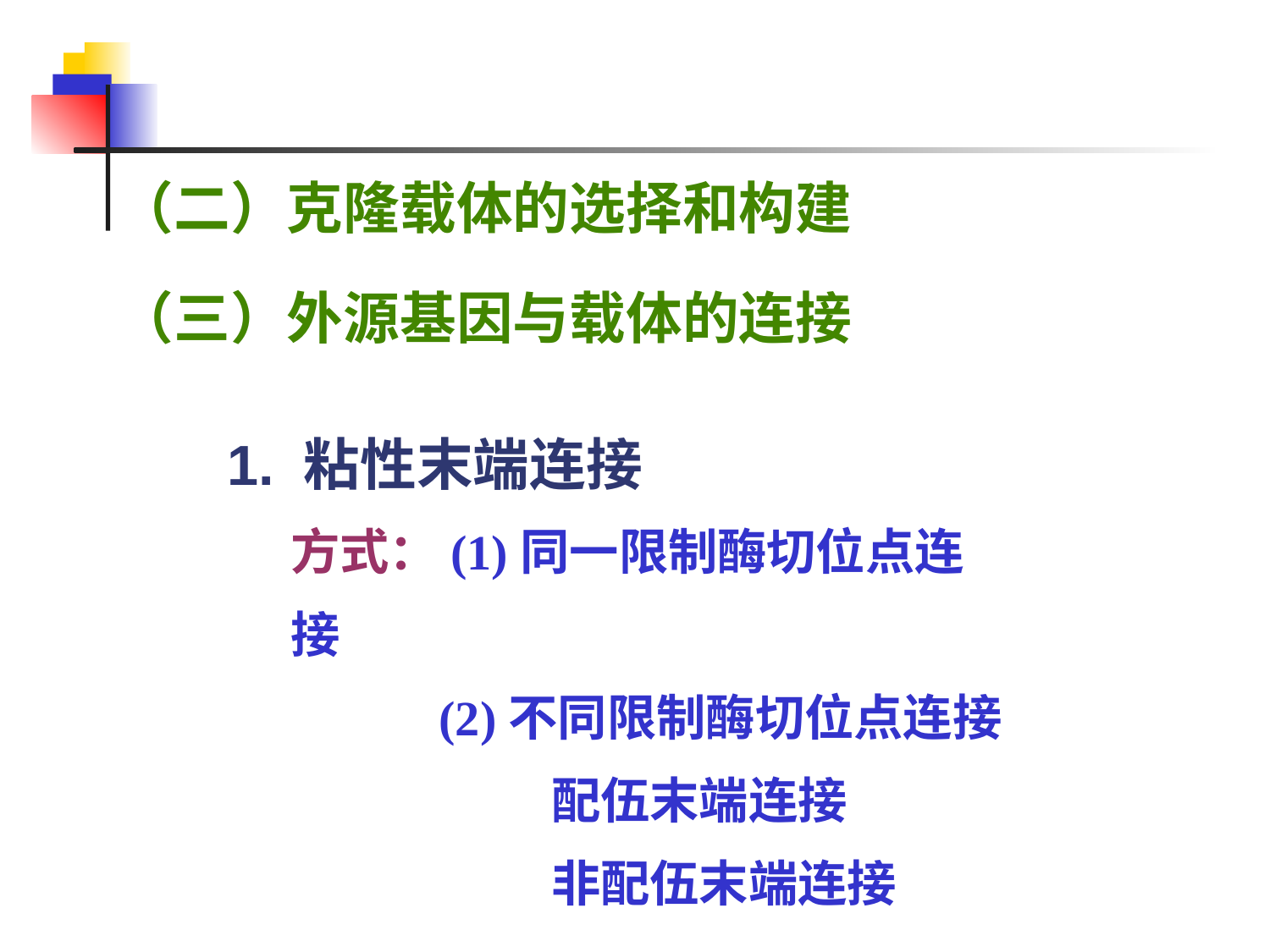

（二）克隆载体的选择和构建
（三）外源基因与载体的连接
1. 粘性末端连接
方式：(1)同一限制酶切位点连接
(2)不同限制酶切位点连接
配伍末端连接
非配伍末端连接